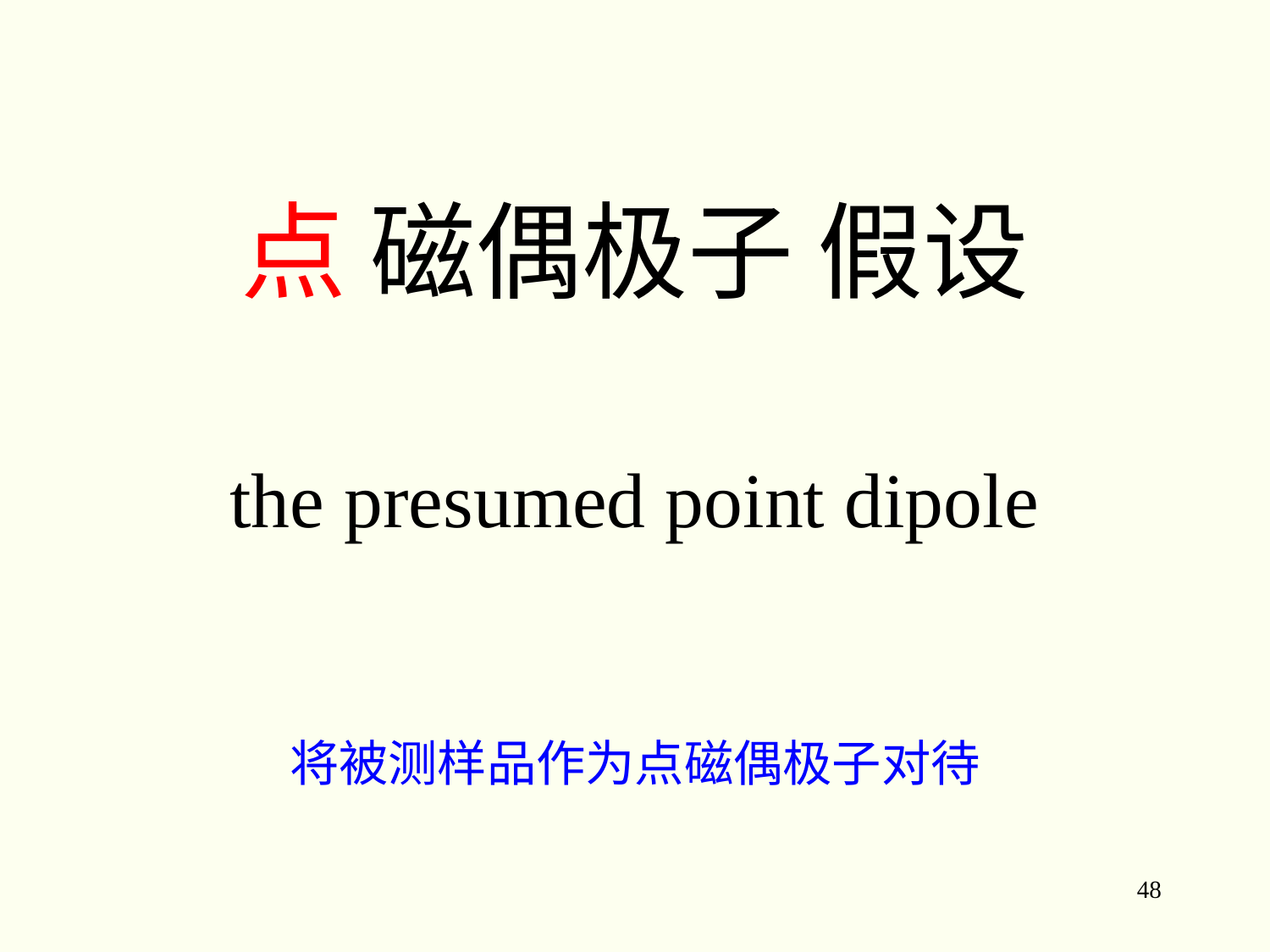

# 点 磁偶极子 假设
the presumed point dipole
将被测样品作为点磁偶极子对待
48